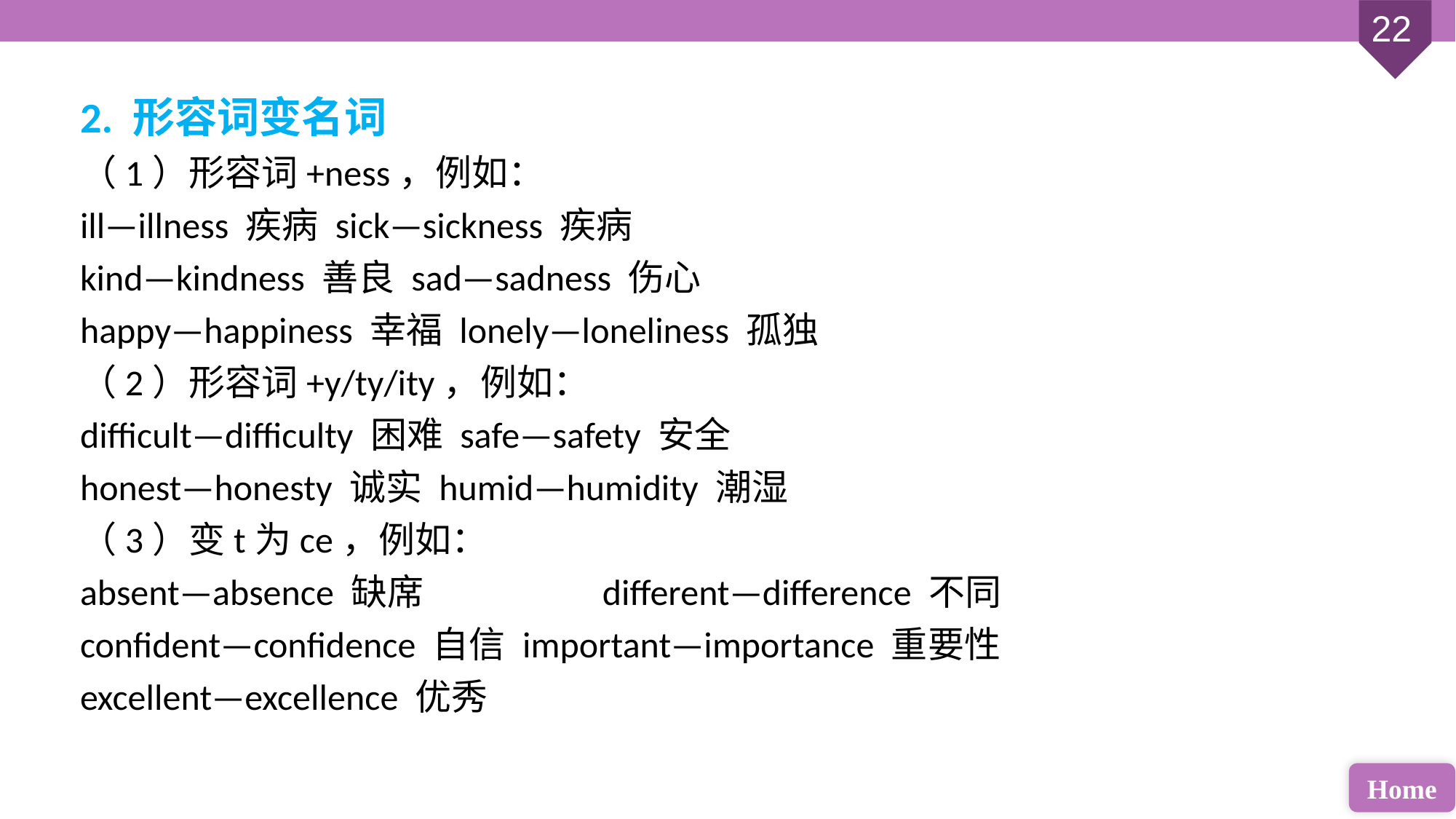

2. 形容词变名词
（1）形容词+ness，例如：
ill—illness 疾病 sick—sickness 疾病
kind—kindness 善良 sad—sadness 伤心
happy—happiness 幸福 lonely—loneliness 孤独
（2）形容词+y/ty/ity，例如：
difficult—difficulty 困难 safe—safety 安全
honest—honesty 诚实 humid—humidity 潮湿
（3）变t为ce，例如：
absent—absence 缺席 		different—difference 不同
confident—confidence 自信 important—importance 重要性
excellent—excellence 优秀